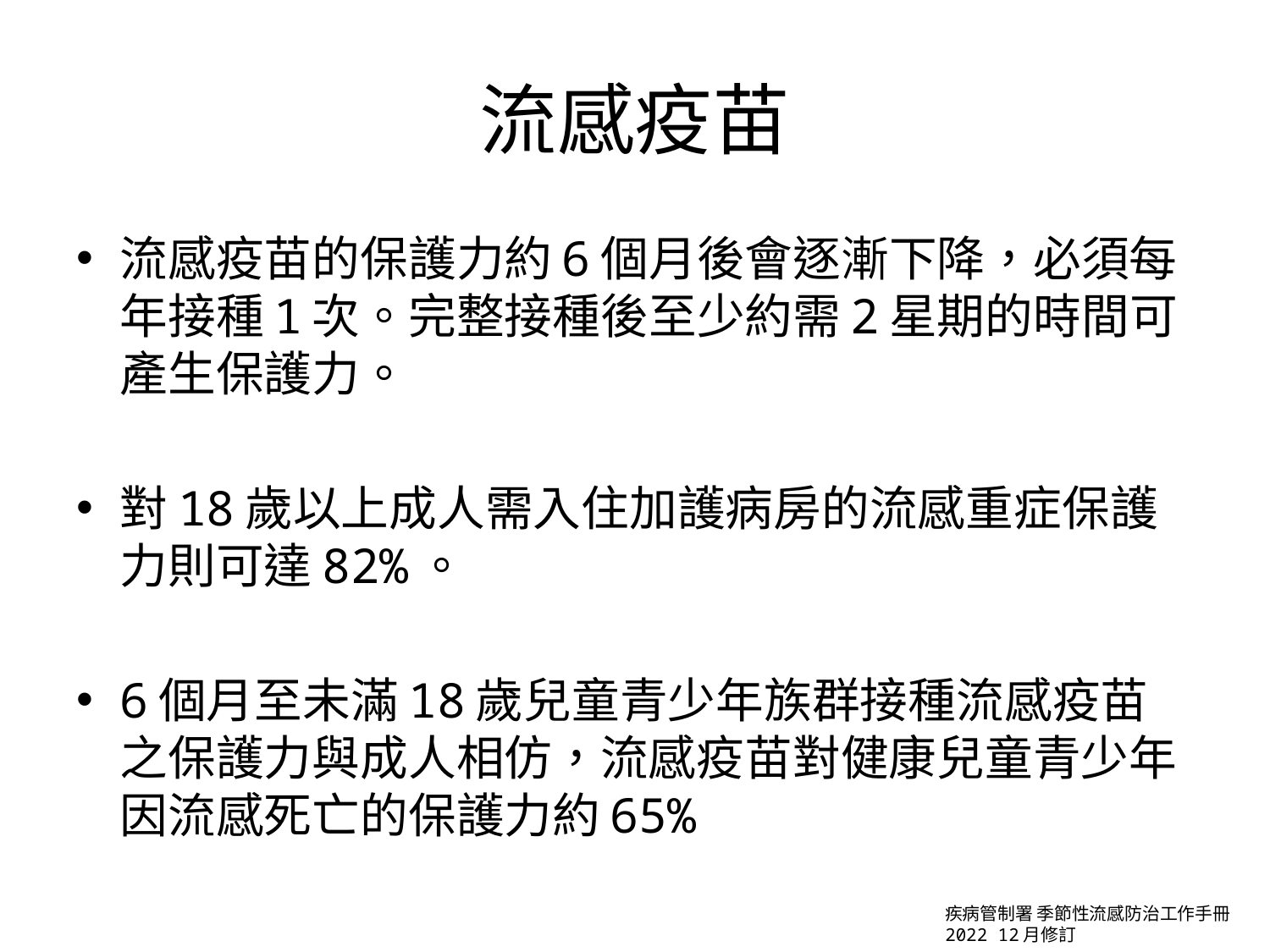

# 流感疫苗
流感疫苗的保護力約6個月後會逐漸下降，必須每年接種1次。完整接種後至少約需2星期的時間可產生保護力。

對18歲以上成人需入住加護病房的流感重症保護力則可達82%。

6個月至未滿18歲兒童青少年族群接種流感疫苗之保護力與成人相仿，流感疫苗對健康兒童青少年因流感死亡的保護力約65%
疾病管制署 季節性流感防治工作手冊 2022 12月修訂